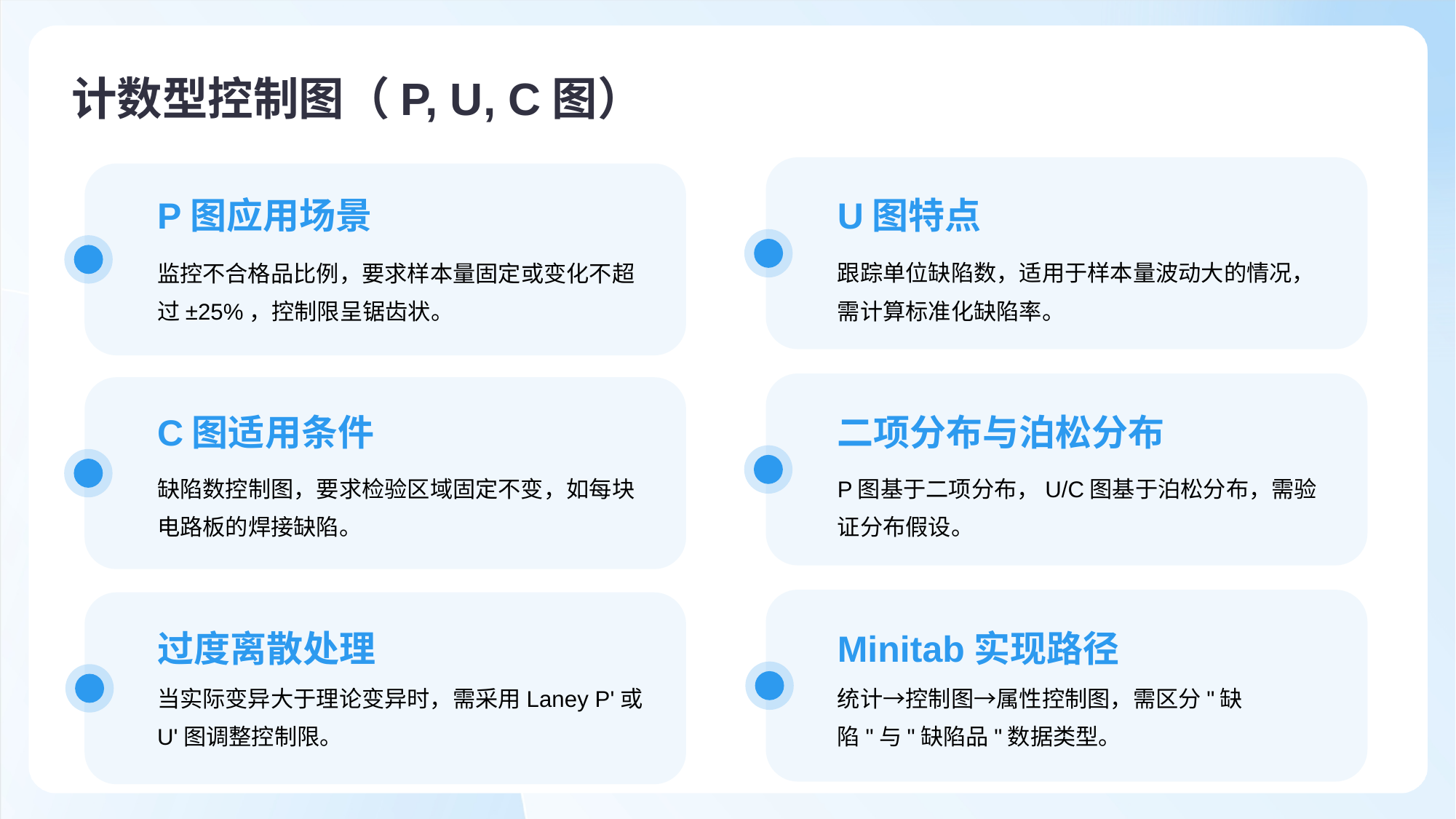

计数型控制图（P, U, C图）

U图特点
P图应用场景

跟踪单位缺陷数，适用于样本量波动大的情况，需计算标准化缺陷率。
监控不合格品比例，要求样本量固定或变化不超过±25%，控制限呈锯齿状。

二项分布与泊松分布
C图适用条件

P图基于二项分布，U/C图基于泊松分布，需验证分布假设。

缺陷数控制图，要求检验区域固定不变，如每块电路板的焊接缺陷。

Minitab实现路径
过度离散处理
统计→控制图→属性控制图，需区分"缺陷"与"缺陷品"数据类型。
当实际变异大于理论变异时，需采用Laney P'或U'图调整控制限。